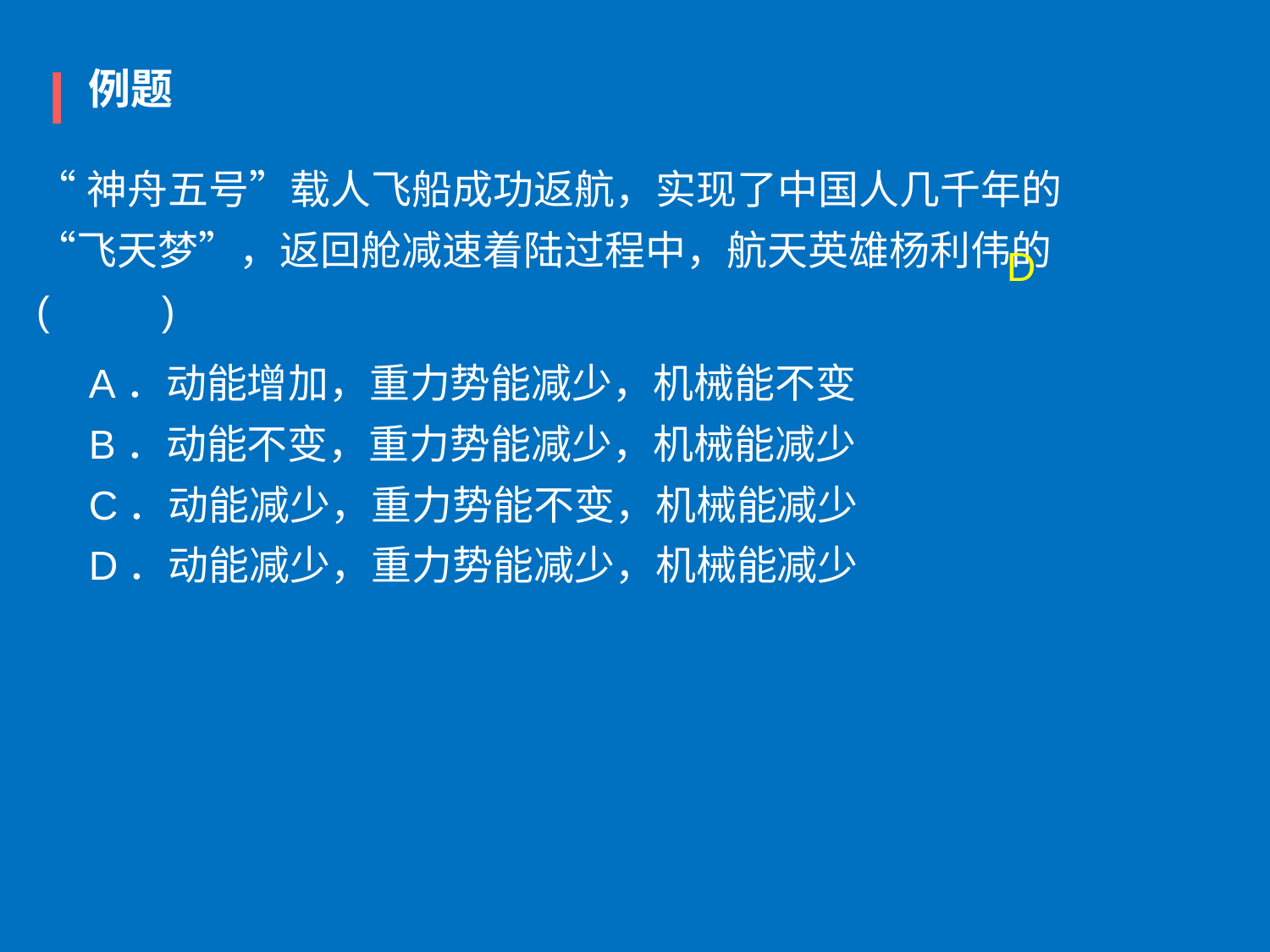

例题

“神舟五号”载人飞船成功返航，实现了中国人几千年的“飞天梦”，返回舱减速着陆过程中，航天英雄杨利伟的(          )
  D
A．动能增加，重力势能减少，机械能不变
B．动能不变，重力势能减少，机械能减少
C．动能减少，重力势能不变，机械能减少
D．动能减少，重力势能减少，机械能减少